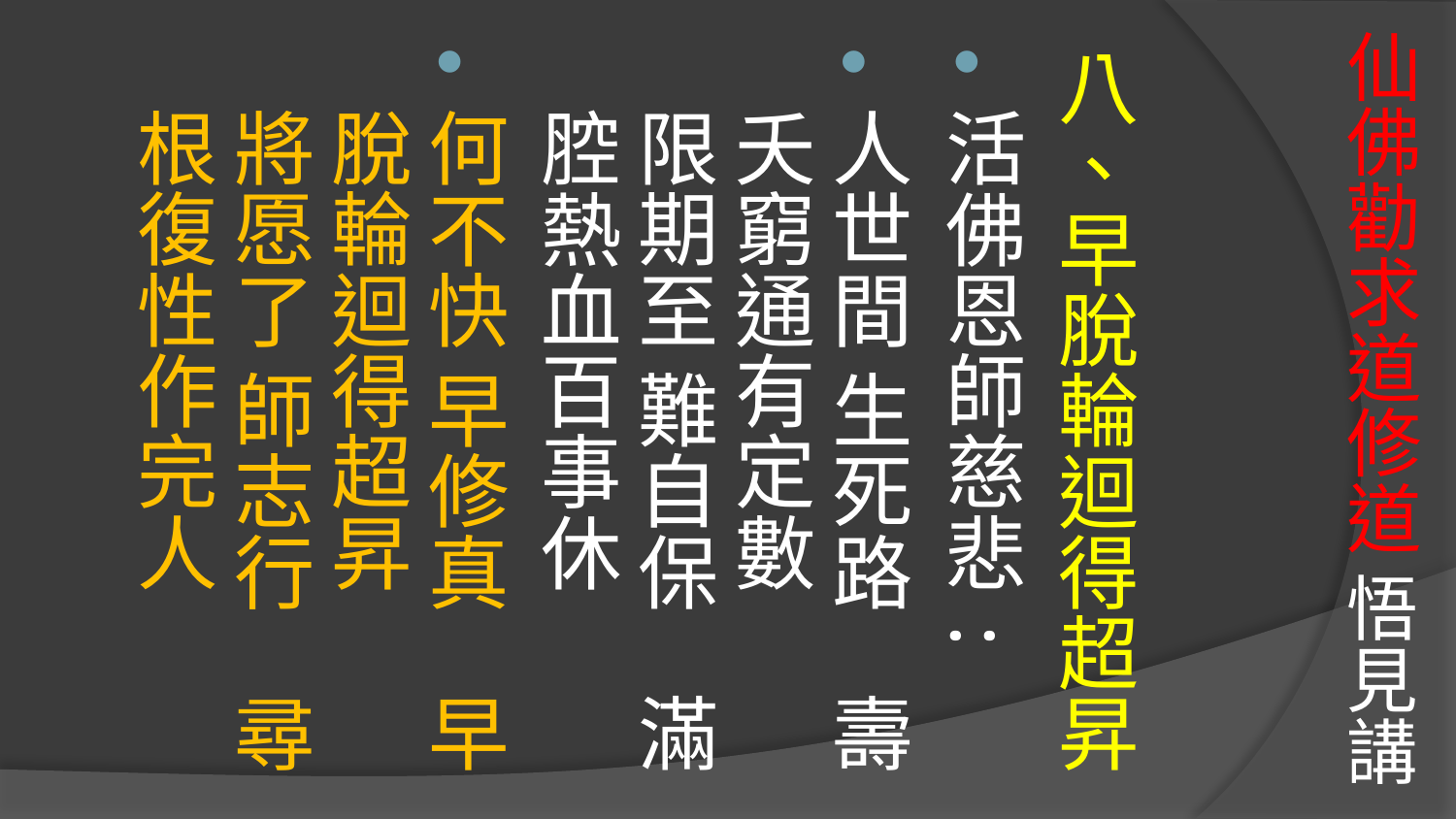

# 仙佛勸求道修道 悟見講
八、早脫輪迴得超昇
活佛恩師慈悲:
人世間 生死路　壽夭窮通有定數
限期至 難自保　滿腔熱血百事休
何不快 早修真　早脫輪迴得超昇
將愿了 師志行　尋根復性作完人